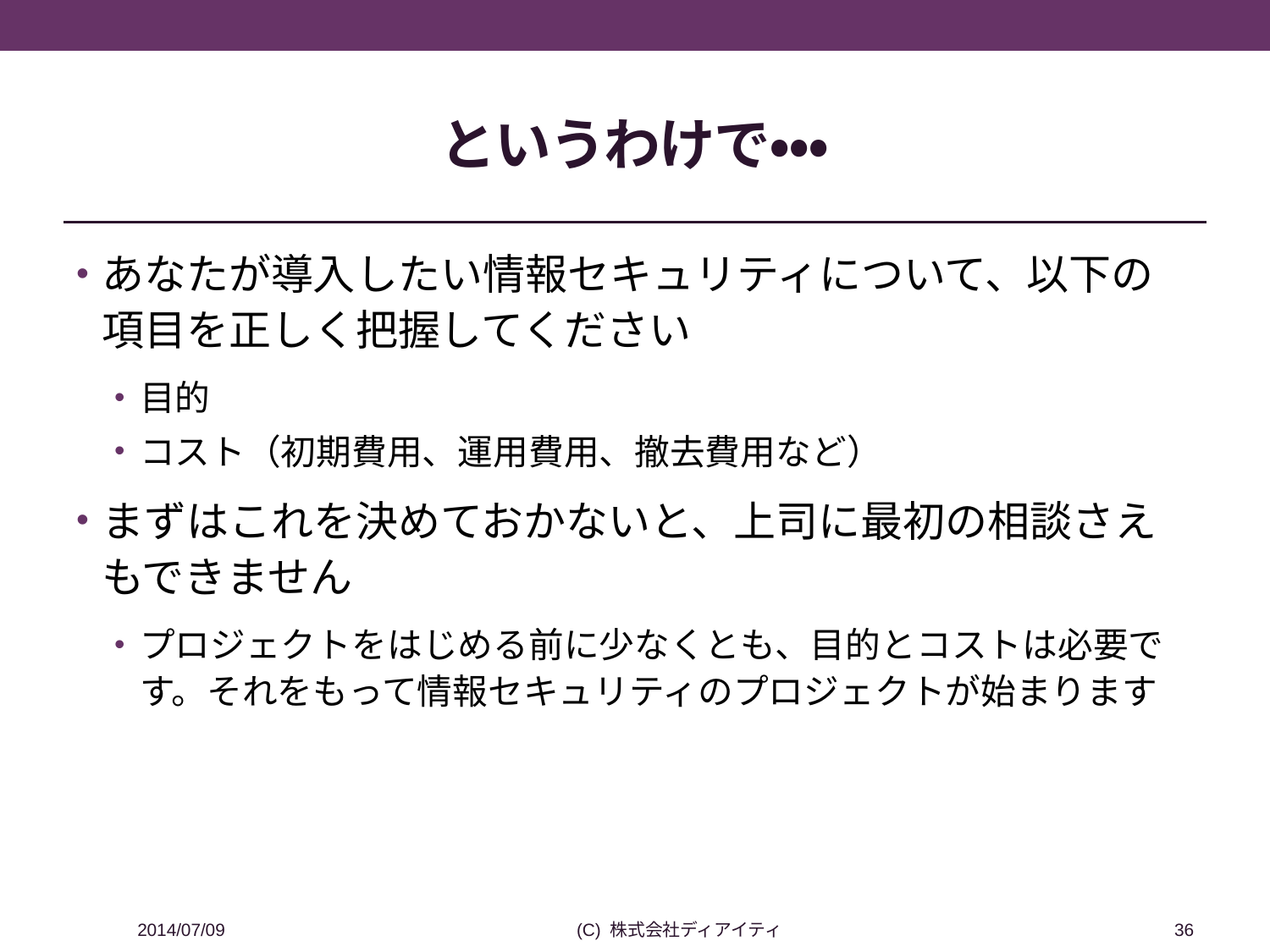

# というわけで・・・
あなたが導入したい情報セキュリティについて、以下の項目を正しく把握してください
目的
コスト（初期費用、運用費用、撤去費用など）
まずはこれを決めておかないと、上司に最初の相談さえもできません
プロジェクトをはじめる前に少なくとも、目的とコストは必要です。それをもって情報セキュリティのプロジェクトが始まります
2014/07/09
(C) 株式会社ディアイティ
36